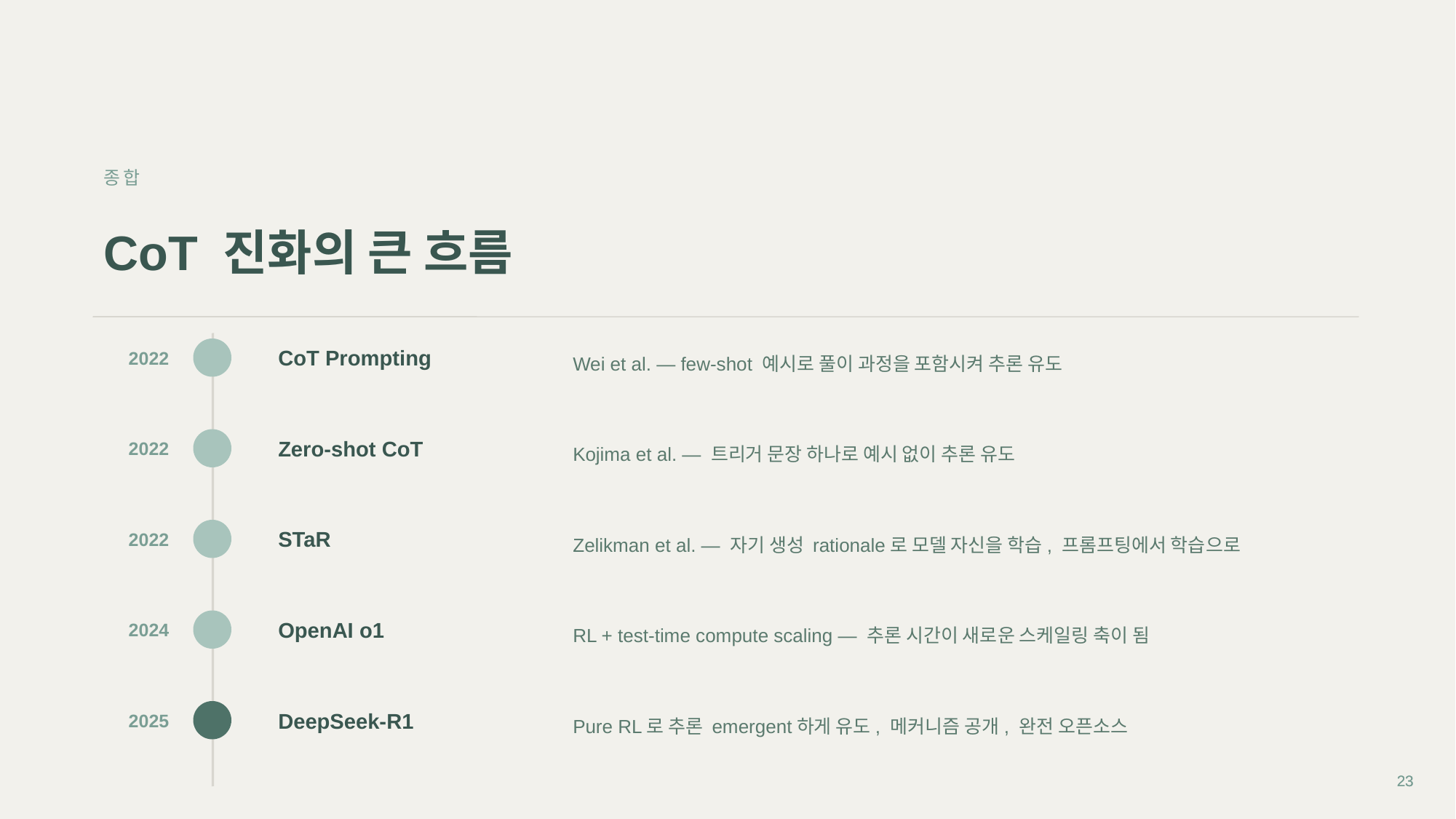

종합
CoT 진화의 큰 흐름

2022

CoT Prompting
Wei et al. — few-shot 예시로 풀이 과정을 포함시켜 추론 유도

2022
Zero-shot CoT
Kojima et al. — 트리거 문장 하나로 예시 없이 추론 유도

2022
STaR
Zelikman et al. — 자기 생성 rationale로 모델 자신을 학습, 프롬프팅에서 학습으로

2024
OpenAI o1
RL + test-time compute scaling — 추론 시간이 새로운 스케일링 축이 됨

2025
DeepSeek-R1
Pure RL로 추론 emergent하게 유도, 메커니즘 공개, 완전 오픈소스

23
23